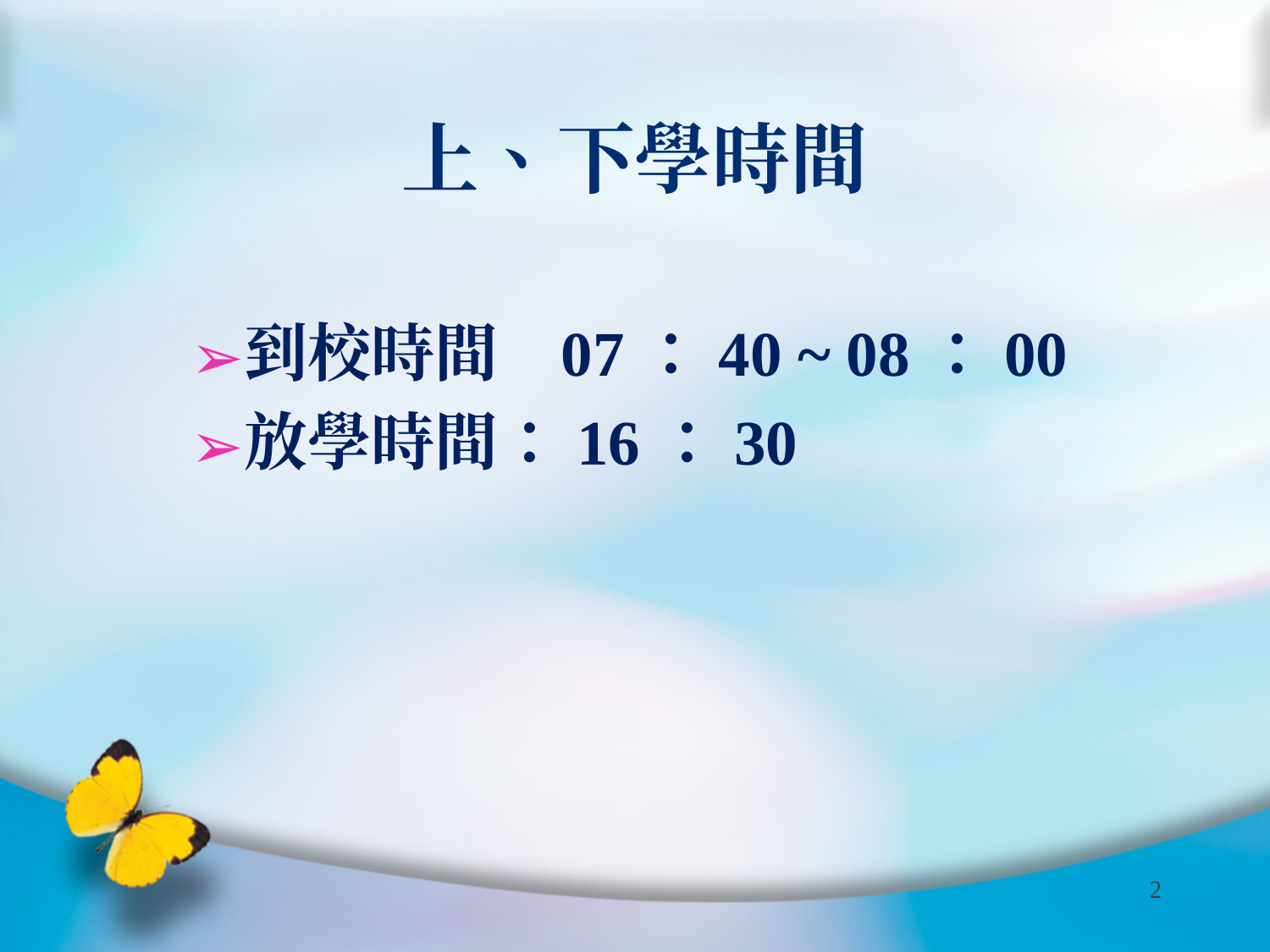

# 上、下學時間
到校時間   07：40 ~ 08：00
放學時間：16：30
2